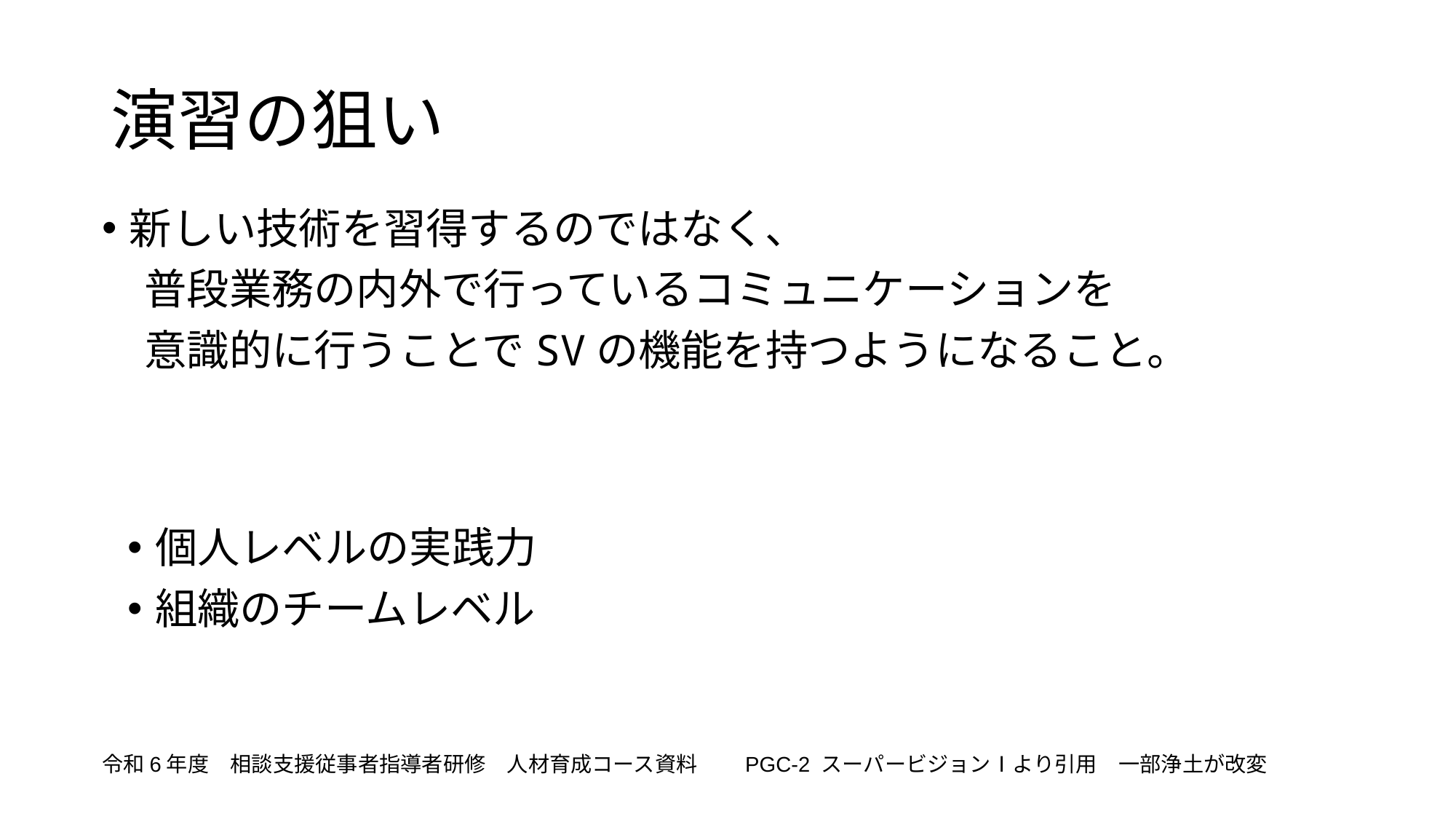

# 演習の狙い
新しい技術を習得するのではなく、
　普段業務の内外で行っているコミュニケーションを
　意識的に行うことでSVの機能を持つようになること。
個人レベルの実践力
組織のチームレベル
令和6年度　相談支援従事者指導者研修　人材育成コース資料　　PGC-2 スーパービジョンⅠより引用　一部浄土が改変